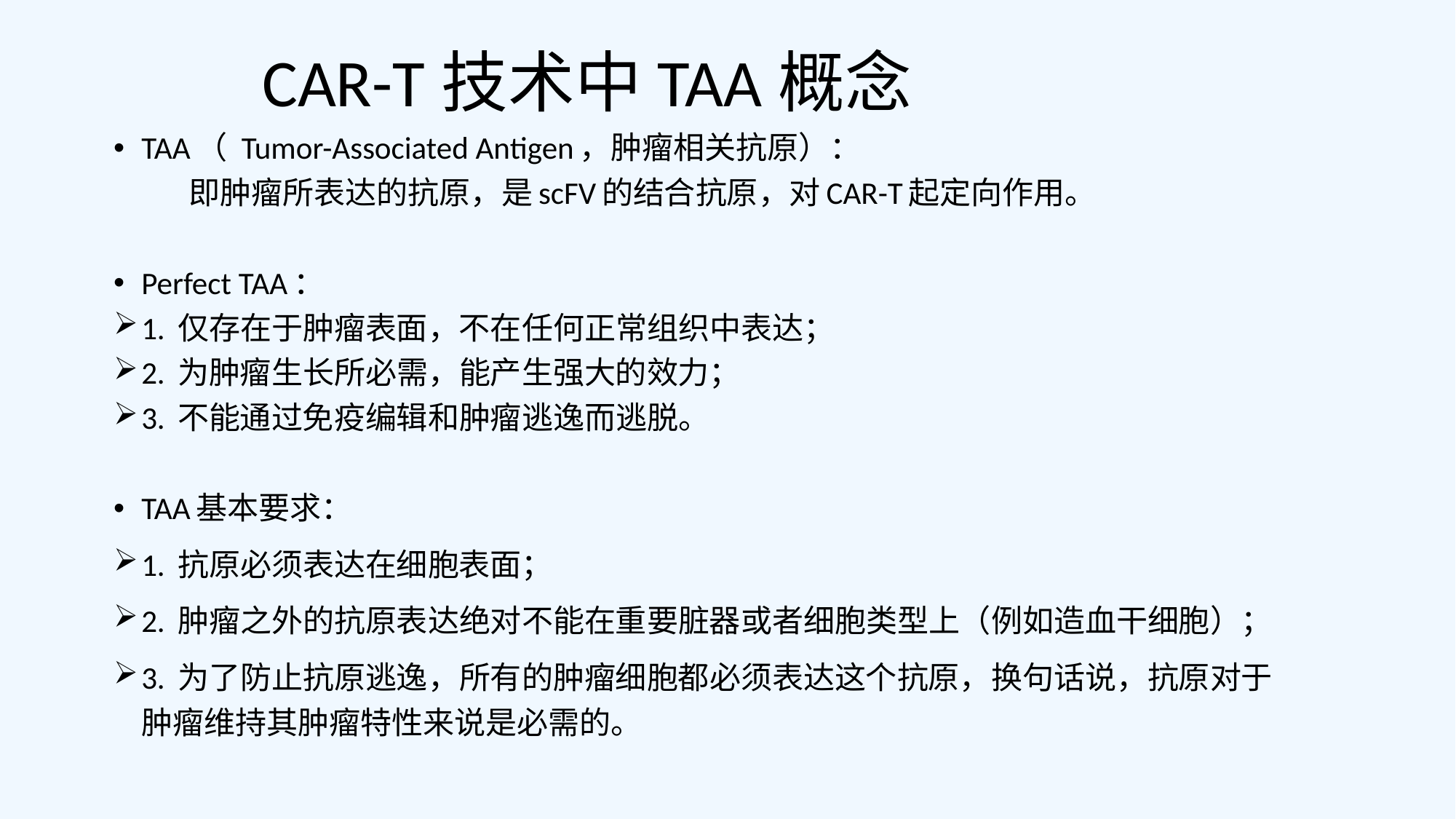

# CAR-T技术中TAA概念
TAA（ Tumor-Associated Antigen，肿瘤相关抗原）：
        即肿瘤所表达的抗原，是scFV的结合抗原，对CAR-T起定向作用。

Perfect TAA：
1. 仅存在于肿瘤表面，不在任何正常组织中表达；
2. 为肿瘤生长所必需，能产生强大的效力；
3. 不能通过免疫编辑和肿瘤逃逸而逃脱。

TAA基本要求：
1. 抗原必须表达在细胞表面；
2. 肿瘤之外的抗原表达绝对不能在重要脏器或者细胞类型上（例如造血干细胞）；
3. 为了防止抗原逃逸，所有的肿瘤细胞都必须表达这个抗原，换句话说，抗原对于肿瘤维持其肿瘤特性来说是必需的。